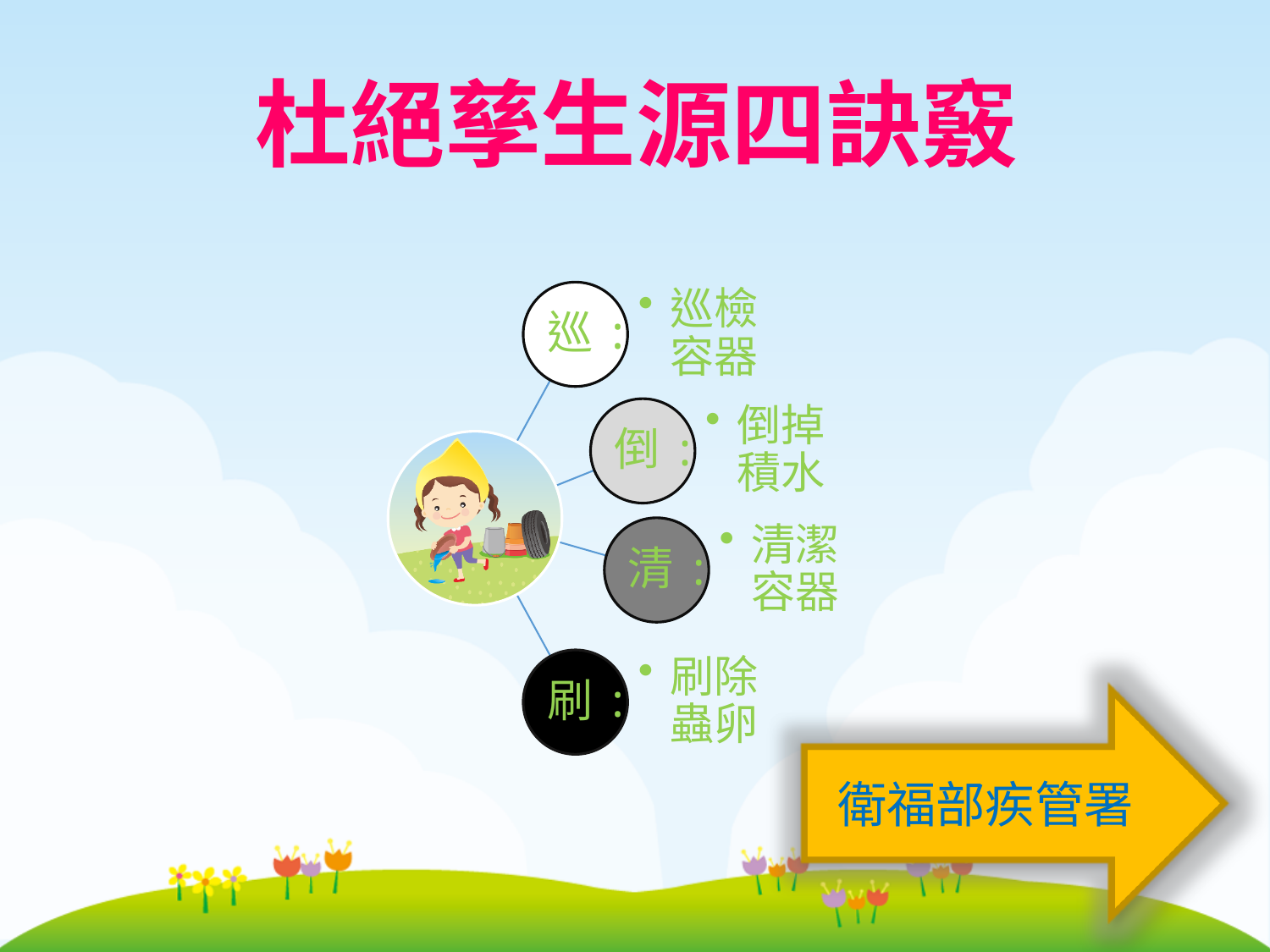

杜絕孳生源四訣竅
巡:
巡檢容器
倒:
倒掉積水
清:
清潔容器
刷:
刷除蟲卵
衛福部疾管署